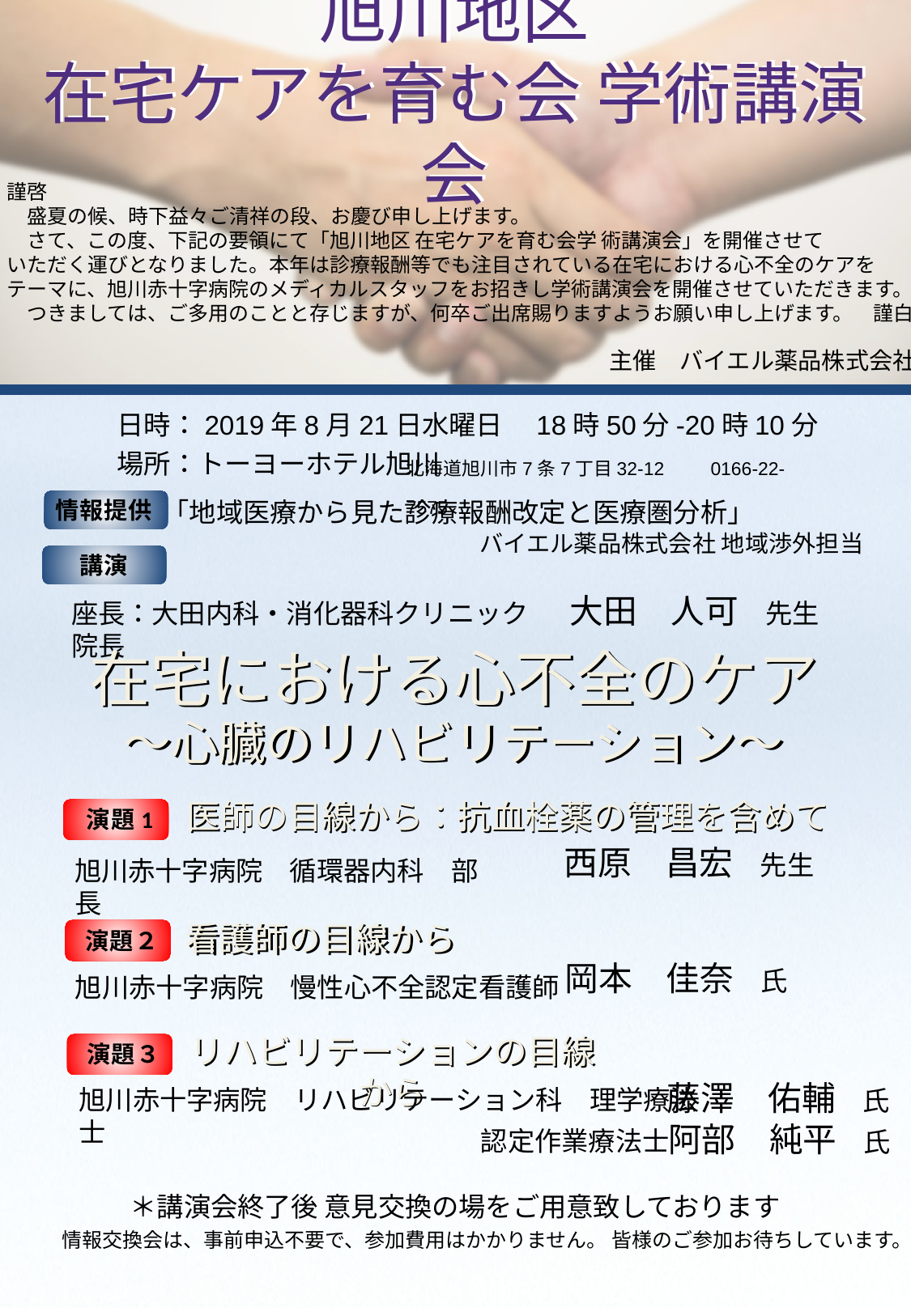

旭川地区
在宅ケアを育む会 学術講演会
# 旭川地区 在宅ケアを育む会 学術講演会
謹啓
　盛夏の候、時下益々ご清祥の段、お慶び申し上げます。
　さて、この度、下記の要領にて「旭川地区 在宅ケアを育む会学 術講演会」を開催させて
いただく運びとなりました。本年は診療報酬等でも注目されている在宅における心不全のケアを
テーマに、旭川赤十字病院のメディカルスタッフをお招きし学術講演会を開催させていただきます。
　つきましては、ご多用のことと存じますが、何卒ご出席賜りますようお願い申し上げます。　謹白
主催　バイエル薬品株式会社
日時：2019年8月21日水曜日　18時50分-20時10分
場所：トーヨーホテル旭川
北海道旭川市7条7丁目32-12　　0166-22-7575
情報提供
「地域医療から見た診療報酬改定と医療圏分析」

バイエル薬品株式会社 地域渉外担当
講演

大田　人可　先生
座長：大田内科・消化器科クリニック　院長
在宅における心不全のケア
～心臓のリハビリテーション～
在宅における心不全のケア
～心臓のリハビリテーション～
医師の目線から：抗血栓薬の管理を含めて

医師の目線から：抗血栓薬の管理を含めて
演題1

西原　昌宏　先生
旭川赤十字病院　循環器内科　部長
看護師の目線から

看護師の目線から

演題２

岡本　佳奈　氏
旭川赤十字病院　慢性心不全認定看護師
リハビリテーションの目線から

リハビリテーションの目線から

演題３

藤澤　佑輔　氏
旭川赤十字病院　リハビリテーション科　理学療法士
阿部　純平　氏
　認定作業療法士
＊講演会終了後 意見交換の場をご用意致しております
情報交換会は、事前申込不要で、参加費用はかかりません。 皆様のご参加お待ちしています。